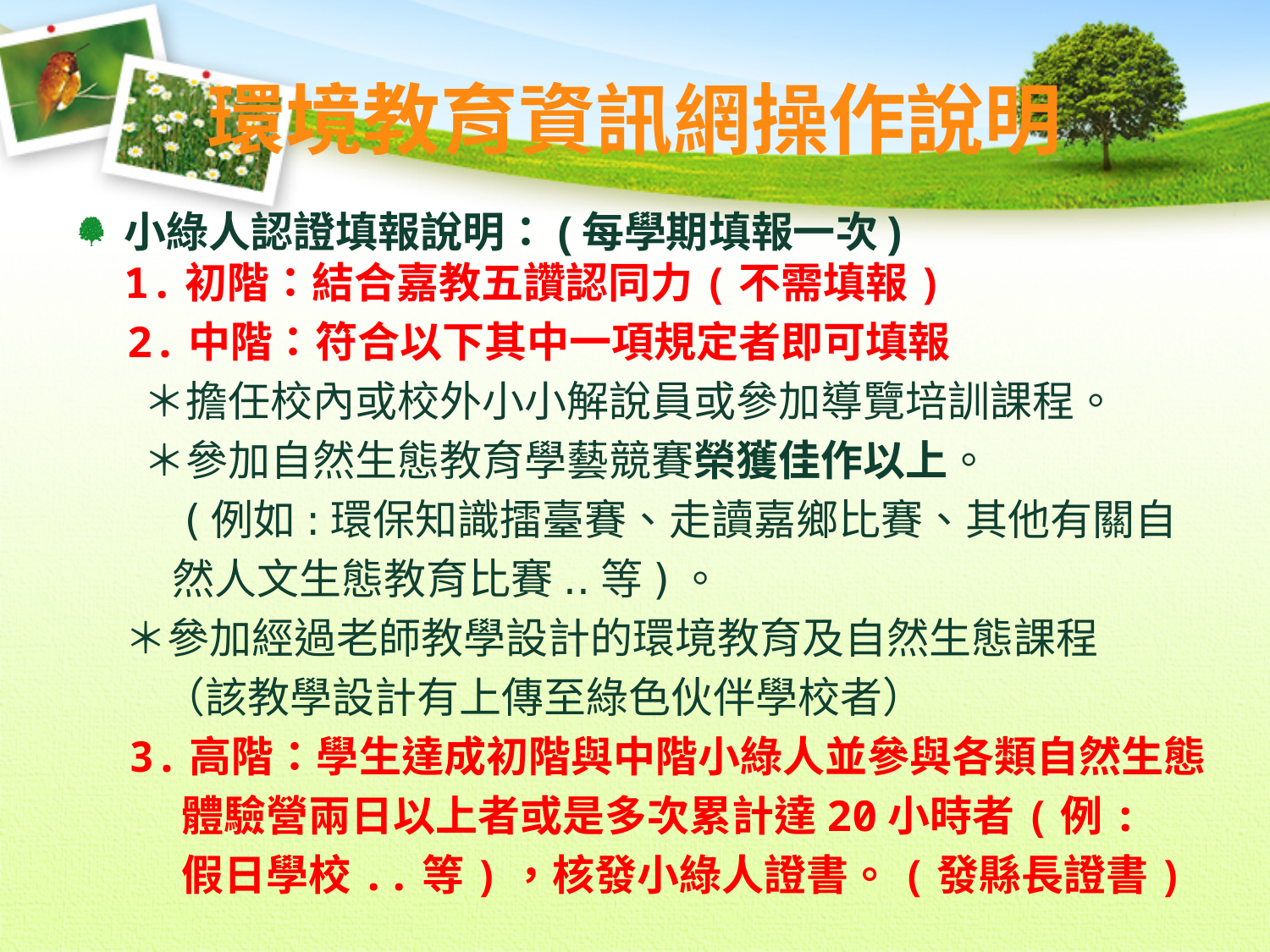

# 環境教育資訊網操作說明
小綠人認證填報說明：(每學期填報一次)
1.初階：結合嘉教五讚認同力(不需填報)
  2.中階：符合以下其中一項規定者即可填報
      ＊擔任校內或校外小小解說員或參加導覽培訓課程。
      ＊參加自然生態教育學藝競賽榮獲佳作以上。
        (例如:環保知識擂臺賽、走讀嘉鄉比賽、其他有關自
         然人文生態教育比賽..等)。
    ＊參加經過老師教學設計的環境教育及自然生態課程
        （該教學設計有上傳至綠色伙伴學校者）
   3.高階：學生達成初階與中階小綠人並參與各類自然生態
          體驗營兩日以上者或是多次累計達20小時者(例:
          假日學校..等)，核發小綠人證書。(發縣長證書)